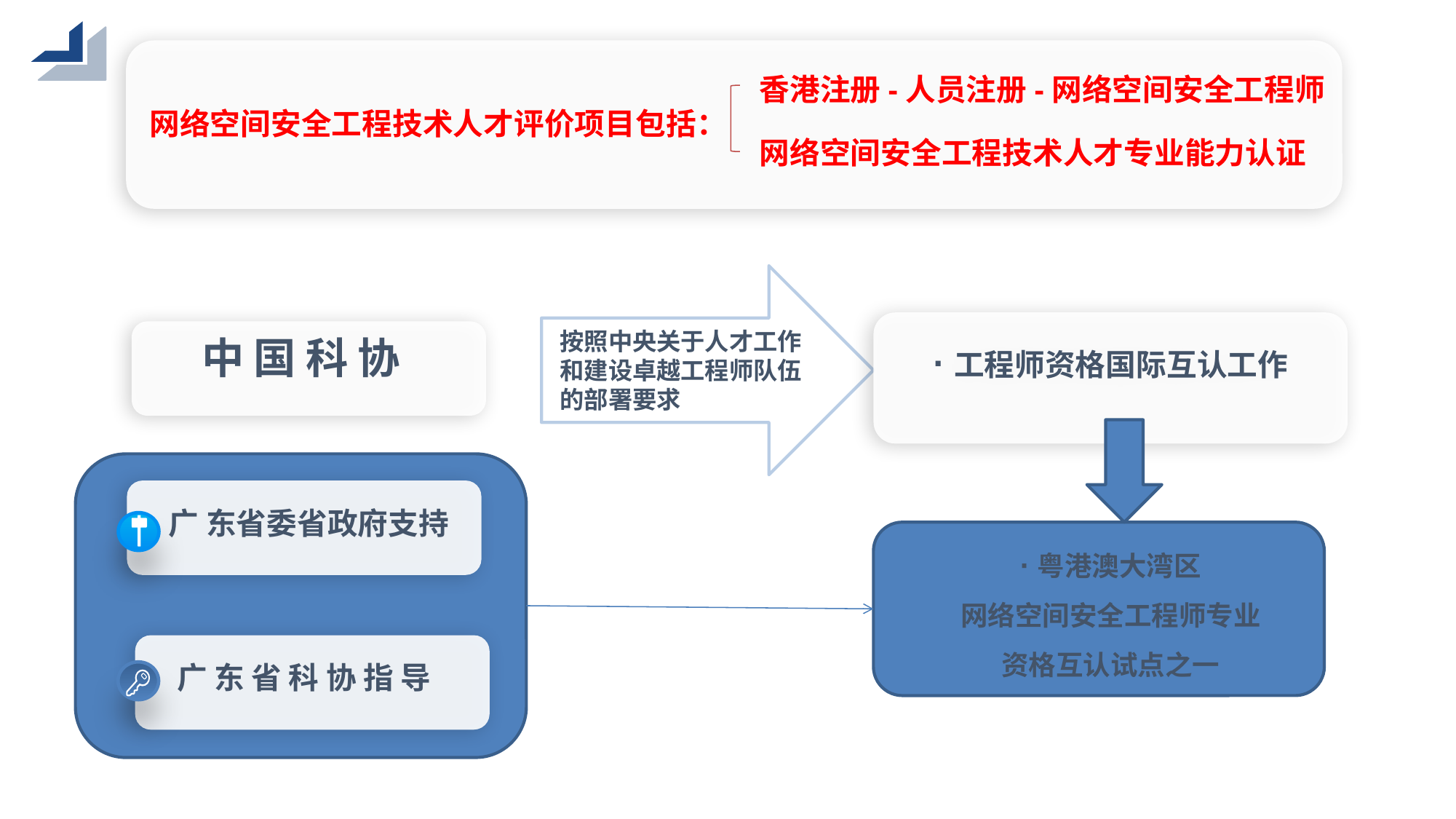

香港注册-人员注册-网络空间安全工程师

网络空间安全工程技术人才评价项目包括：
网络空间安全工程技术人才专业能力认证

·工程师资格国际互认工作

按照中央关于人才工作和建设卓越工程师队伍的部署要求

中 国 科 协

广 东省委省政府支持

·粤港澳大湾区
网络空间安全工程师专业
资格互认试点之一

广 东 省 科 协 指 导